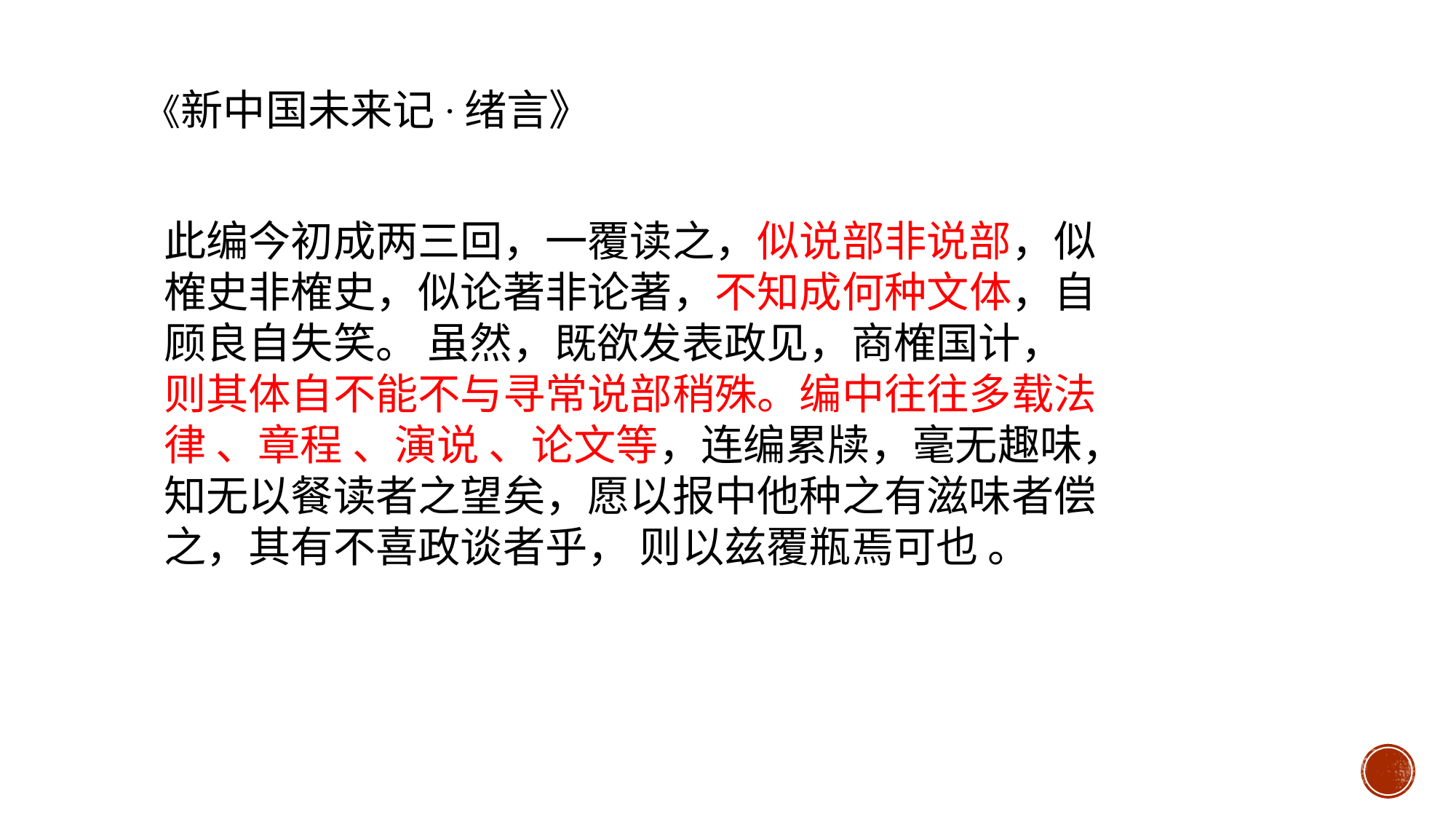

《新中国未来记·绪言》
此编今初成两三回，一覆读之，似说部非说部，似榷史非榷史，似论著非论著，不知成何种文体，自顾良自失笑。 虽然，既欲发表政见，商榷国计，则其体自不能不与寻常说部稍殊。编中往往多载法律 、章程 、演说 、论文等，连编累牍，毫无趣味，知无以餐读者之望矣，愿以报中他种之有滋味者偿之，其有不喜政谈者乎， 则以兹覆瓶焉可也 。